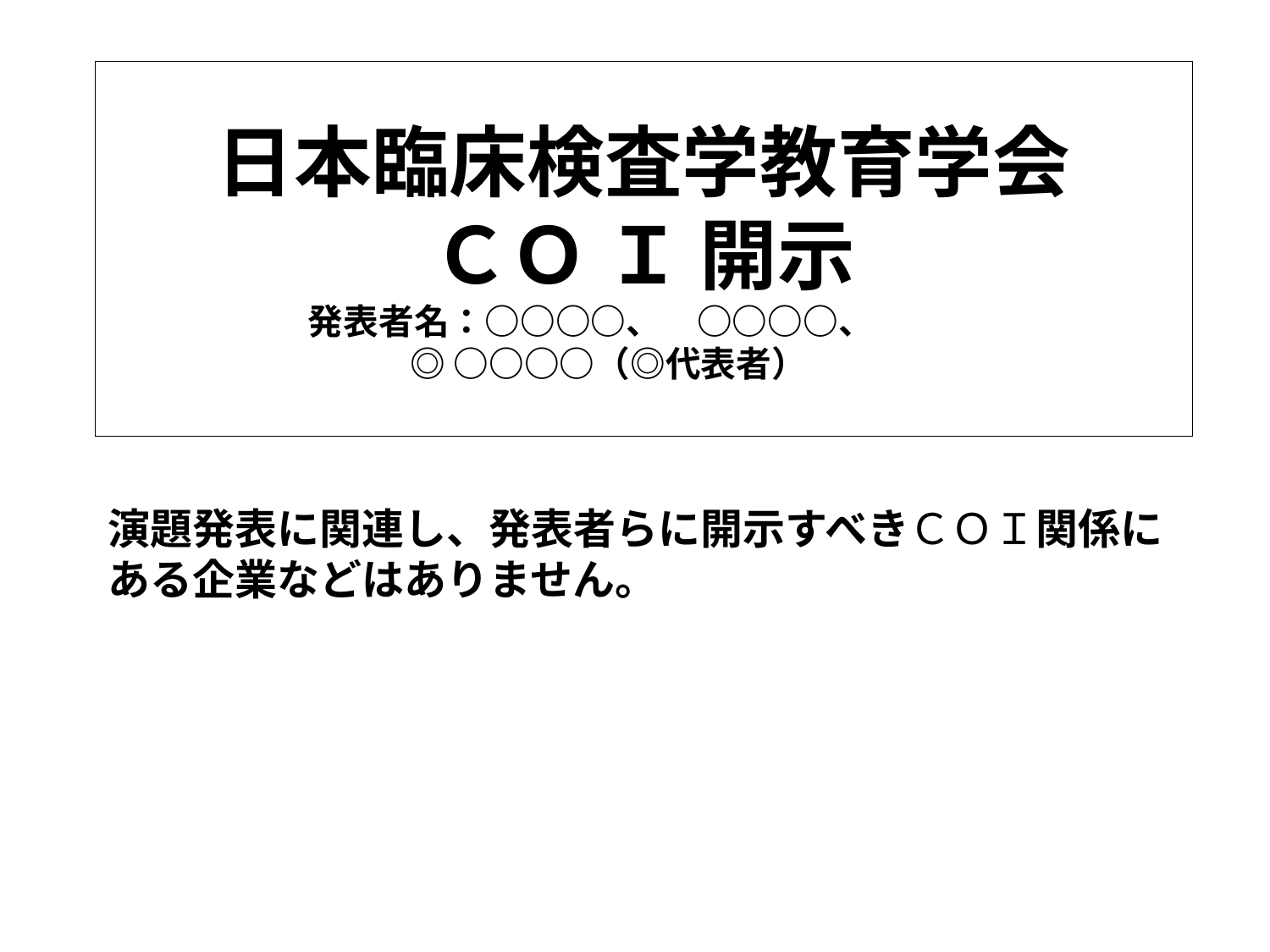

# 日本臨床検査学教育学会 ＣＯ Ｉ 開示 発表者名：○○○○、　○○○○、　　　 ◎ ○○○○（◎代表者）
演題発表に関連し、発表者らに開示すべきＣＯＩ関係に
ある企業などはありません。